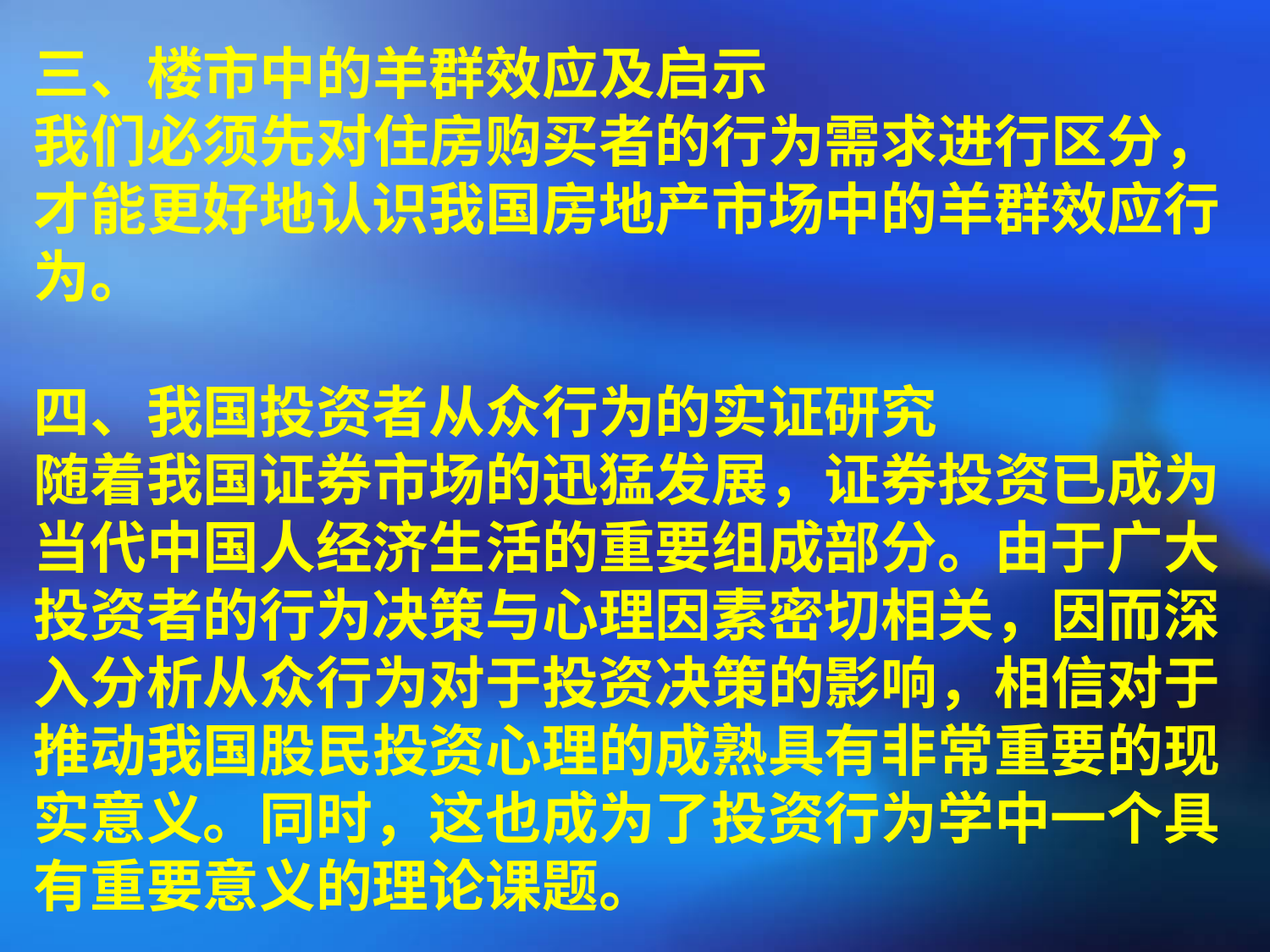

三、楼市中的羊群效应及启示
我们必须先对住房购买者的行为需求进行区分，才能更好地认识我国房地产市场中的羊群效应行为。

四、我国投资者从众行为的实证研究
随着我国证券市场的迅猛发展，证券投资已成为当代中国人经济生活的重要组成部分。由于广大投资者的行为决策与心理因素密切相关，因而深入分析从众行为对于投资决策的影响，相信对于推动我国股民投资心理的成熟具有非常重要的现实意义。同时，这也成为了投资行为学中一个具有重要意义的理论课题。